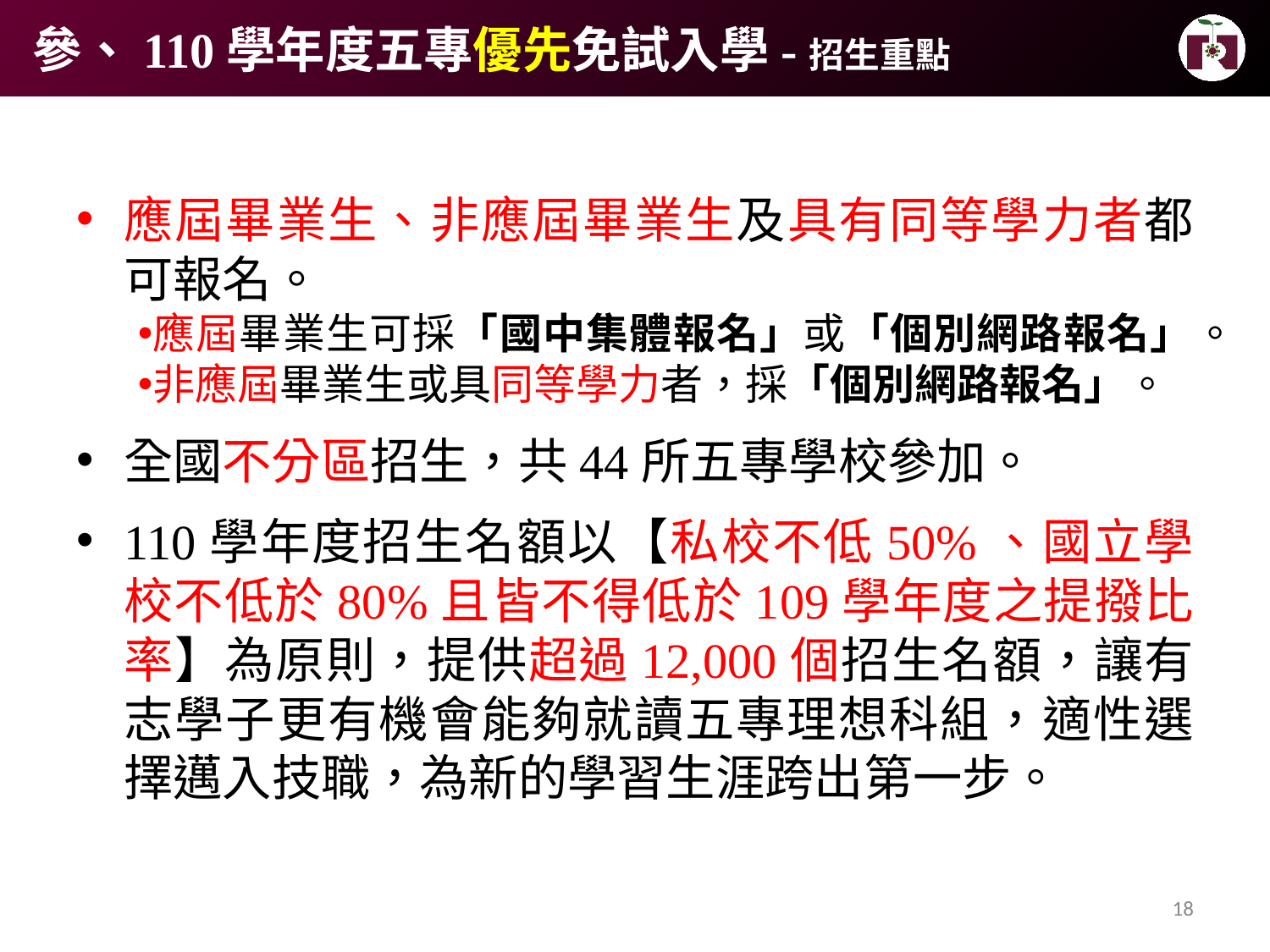

參、110學年度五專優先免試入學-招生重點
應屆畢業生、非應屆畢業生及具有同等學力者都可報名。
應屆畢業生可採「國中集體報名」或「個別網路報名」。
非應屆畢業生或具同等學力者，採「個別網路報名」。
全國不分區招生，共44所五專學校參加。
110學年度招生名額以【私校不低50%、國立學校不低於80%且皆不得低於109學年度之提撥比率】為原則，提供超過12,000個招生名額，讓有志學子更有機會能夠就讀五專理想科組，適性選擇邁入技職，為新的學習生涯跨出第一步。
18